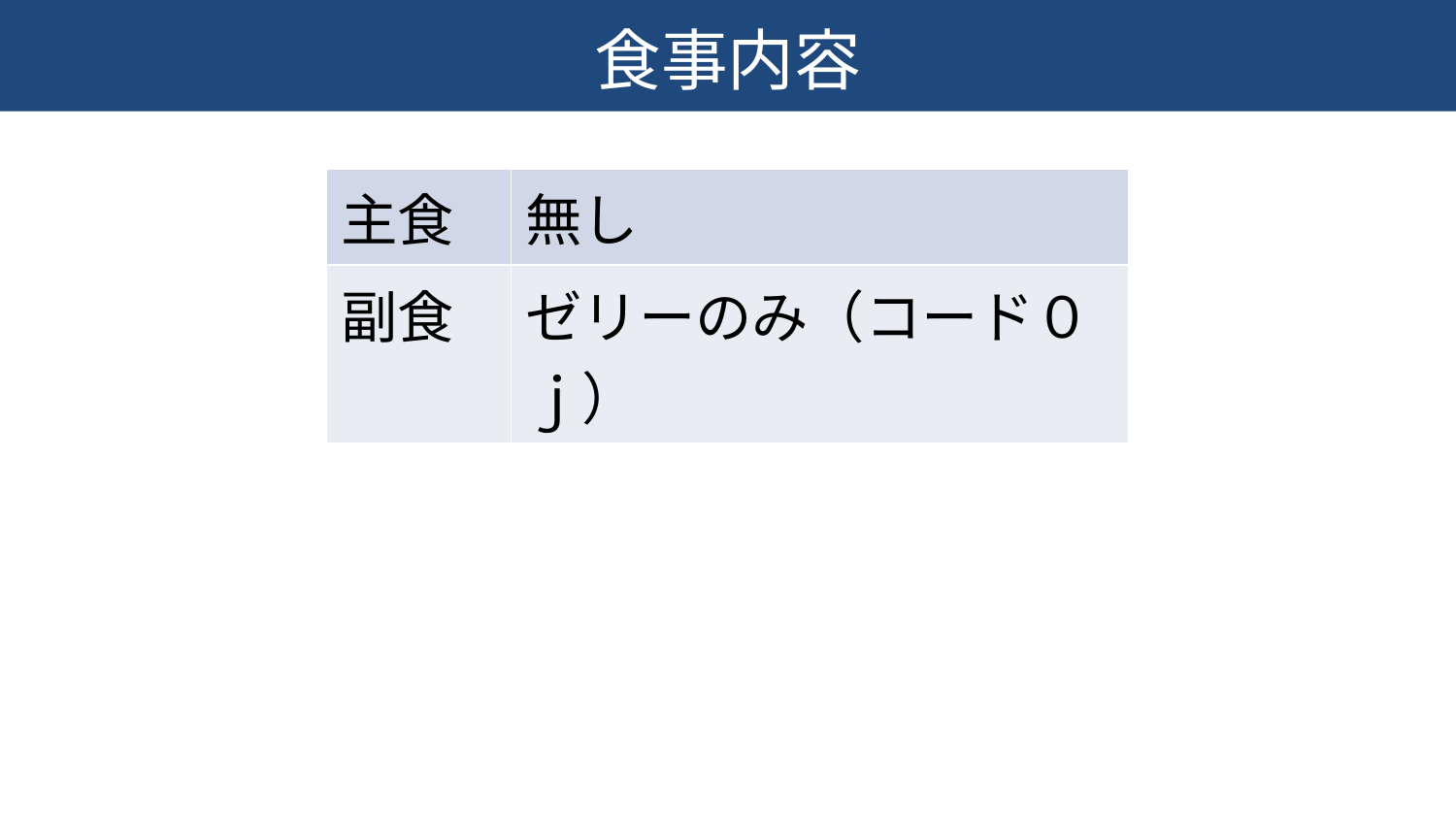

食事内容
| 主食 | 無し |
| --- | --- |
| 副食 | ゼリーのみ（コード０ｊ） |